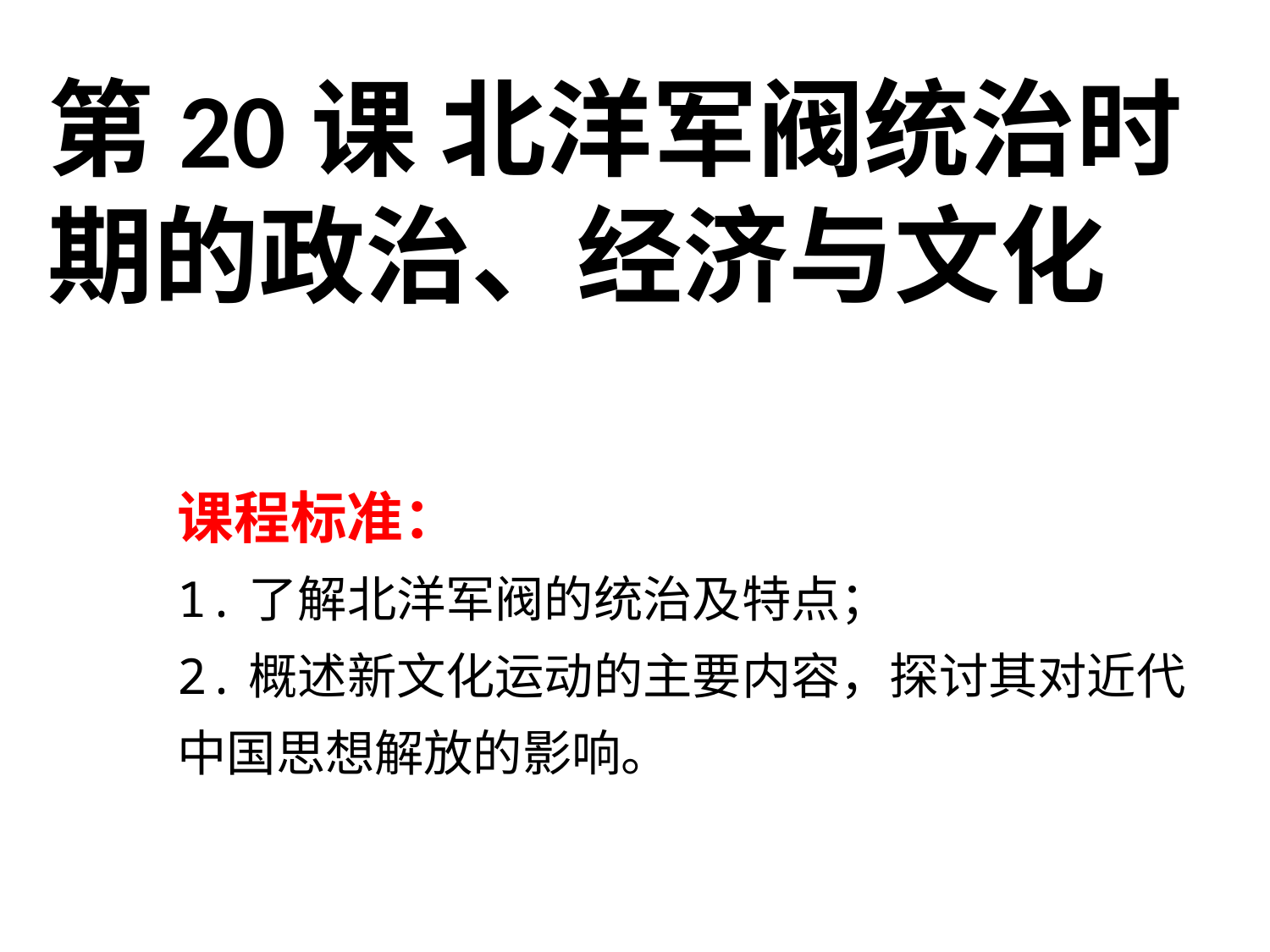

第20课 北洋军阀统治时期的政治、经济与文化
课程标准：
1.了解北洋军阀的统治及特点；
2.概述新文化运动的主要内容，探讨其对近代中国思想解放的影响。